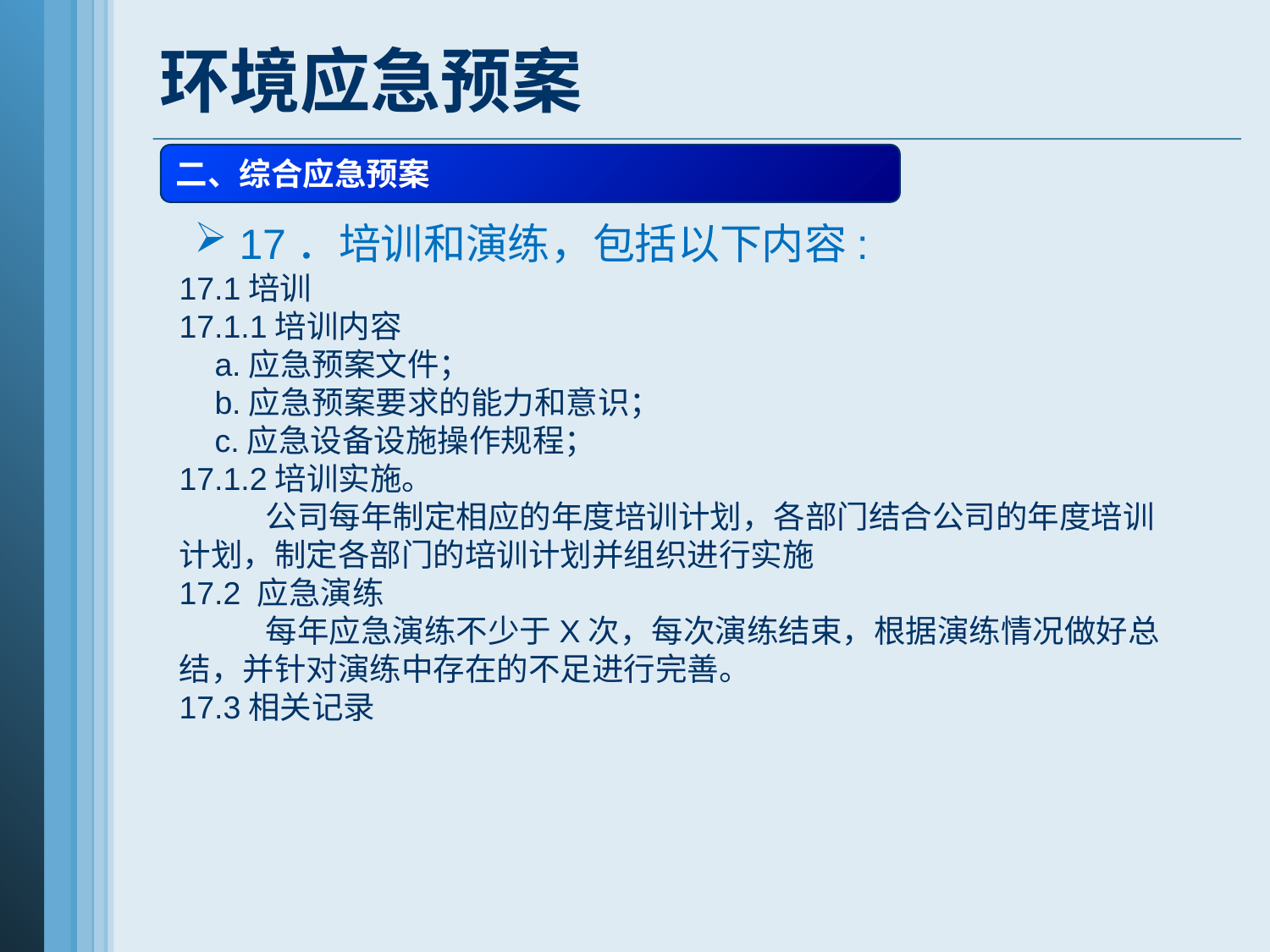

环境应急预案
二、综合应急预案
17．培训和演练，包括以下内容:
17.1培训
17.1.1培训内容
    a.应急预案文件；
    b.应急预案要求的能力和意识；
    c.应急设备设施操作规程；
17.1.2培训实施。
           公司每年制定相应的年度培训计划，各部门结合公司的年度培训计划，制定各部门的培训计划并组织进行实施
17.2 应急演练
           每年应急演练不少于X次，每次演练结束，根据演练情况做好总结，并针对演练中存在的不足进行完善。
17.3相关记录